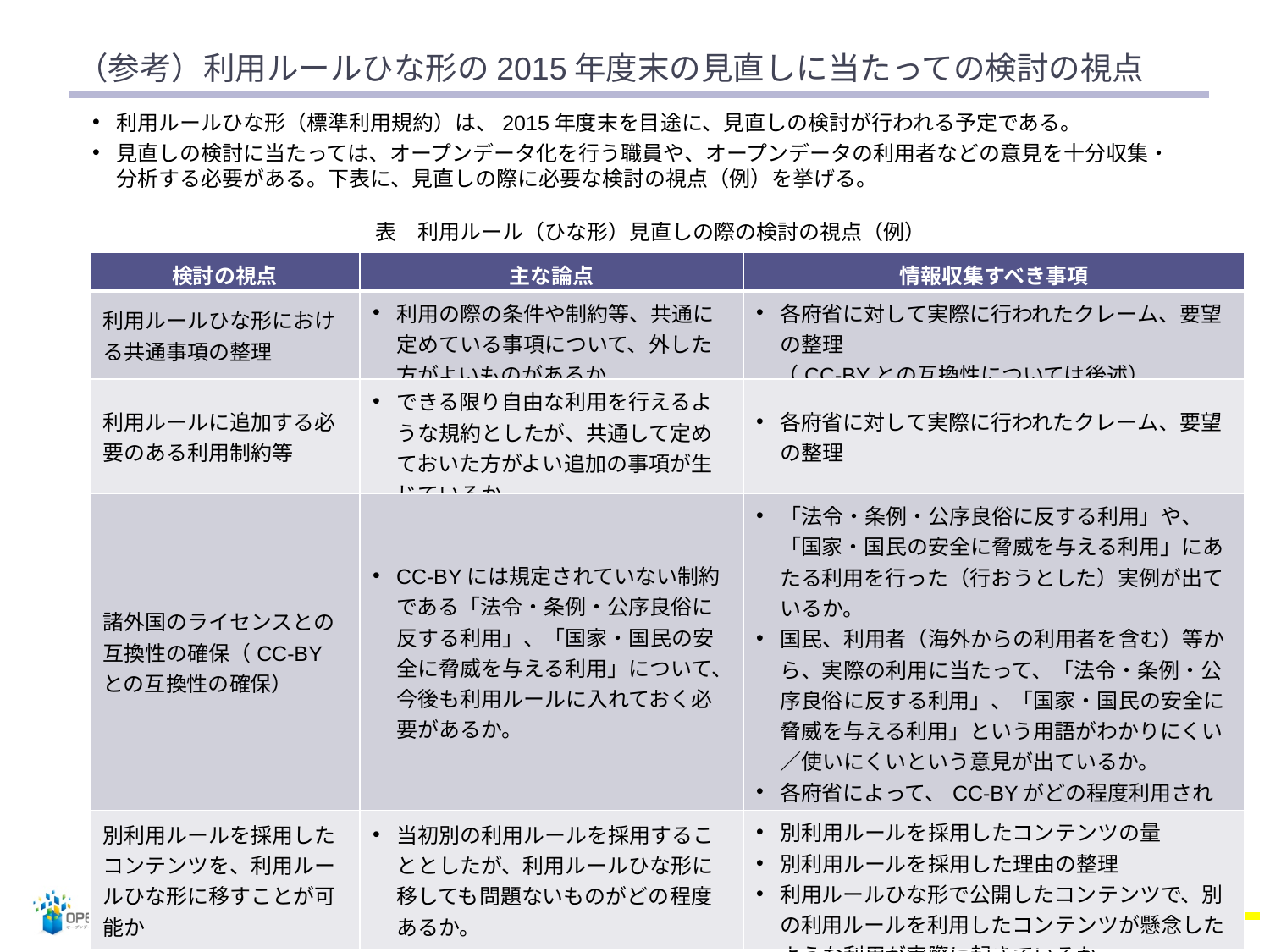

# （参考）利用ルールひな形の2015年度末の見直しに当たっての検討の視点
利用ルールひな形（標準利用規約）は、2015年度末を目途に、見直しの検討が行われる予定である。
見直しの検討に当たっては、オープンデータ化を行う職員や、オープンデータの利用者などの意見を十分収集・分析する必要がある。下表に、見直しの際に必要な検討の視点（例）を挙げる。

表　利用ルール（ひな形）見直しの際の検討の視点（例）
| 検討の視点 | 主な論点 | 情報収集すべき事項 |
| --- | --- | --- |
| 利用ルールひな形における共通事項の整理 | 利用の際の条件や制約等、共通に定めている事項について、外した方がよいものがあるか | 各府省に対して実際に行われたクレーム、要望の整理 　（CC-BYとの互換性については後述） |
| 利用ルールに追加する必要のある利用制約等 | できる限り自由な利用を行えるような規約としたが、共通して定めておいた方がよい追加の事項が生じているか | 各府省に対して実際に行われたクレーム、要望の整理 |
| 諸外国のライセンスとの互換性の確保（CC-BYとの互換性の確保） | CC-BYには規定されていない制約である「法令・条例・公序良俗に反する利用」、「国家・国民の安全に脅威を与える利用」について、今後も利用ルールに入れておく必要があるか。 | 「法令・条例・公序良俗に反する利用」や、「国家・国民の安全に脅威を与える利用」にあたる利用を行った（行おうとした）実例が出ているか。 国民、利用者（海外からの利用者を含む）等から、実際の利用に当たって、「法令・条例・公序良俗に反する利用」、「国家・国民の安全に脅威を与える利用」という用語がわかりにくい／使いにくいという意見が出ているか。 各府省によって、CC-BYがどの程度利用されているか。（当該事項がなくてもよいコンテンツが多いか？） |
| 別利用ルールを採用したコンテンツを、利用ルールひな形に移すことが可能か | 当初別の利用ルールを採用することとしたが、利用ルールひな形に移しても問題ないものがどの程度あるか。 | 別利用ルールを採用したコンテンツの量 別利用ルールを採用した理由の整理 利用ルールひな形で公開したコンテンツで、別の利用ルールを利用したコンテンツが懸念したような利用が実際に起きているか。 |
34